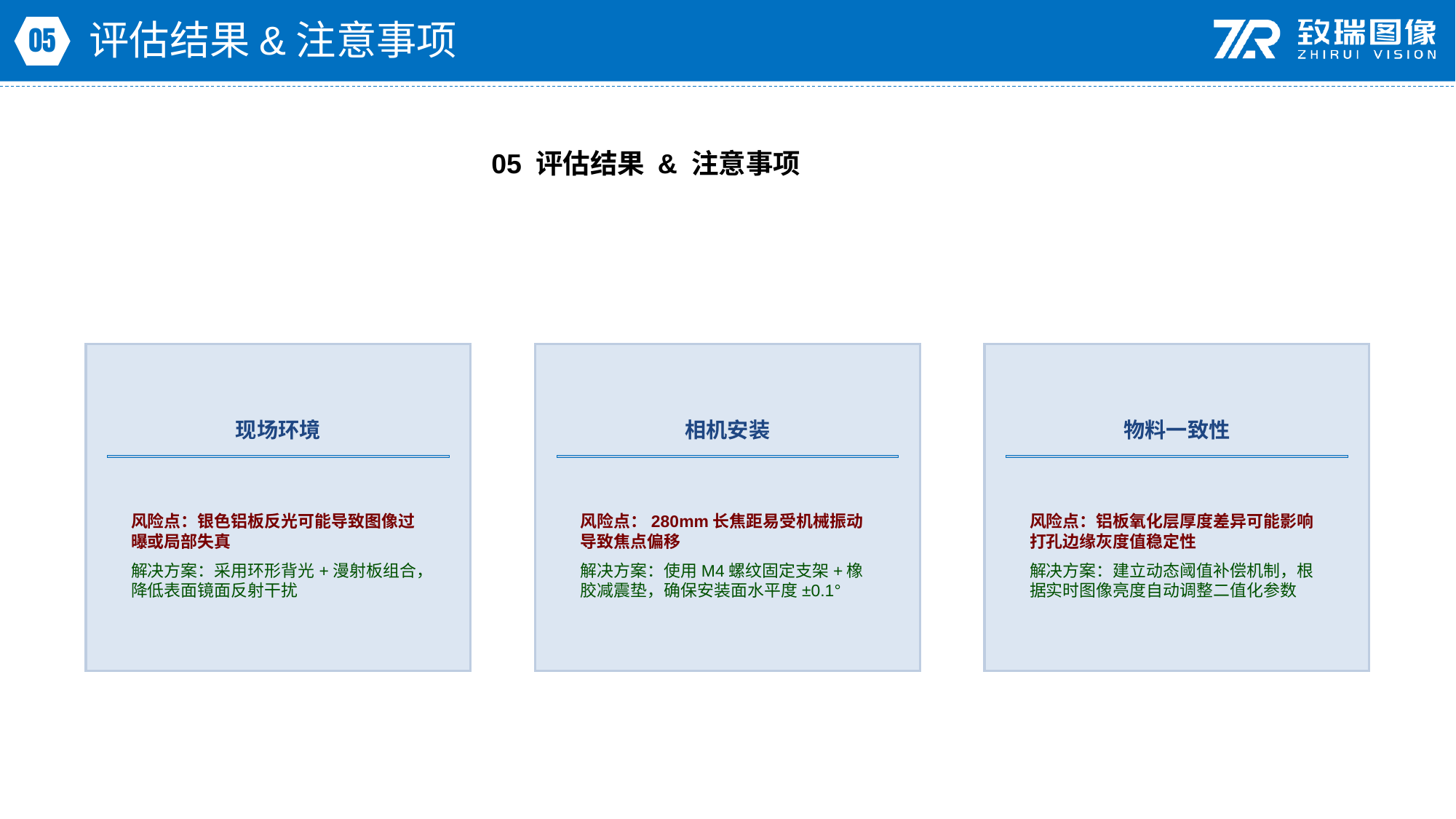

评估结果&注意事项
05

05 评估结果 & 注意事项

现场环境

相机安装

物料一致性

风险点：银色铝板反光可能导致图像过曝或局部失真
解决方案：采用环形背光+漫射板组合，降低表面镜面反射干扰

风险点：280mm长焦距易受机械振动导致焦点偏移
解决方案：使用M4螺纹固定支架+橡胶减震垫，确保安装面水平度±0.1°

风险点：铝板氧化层厚度差异可能影响打孔边缘灰度值稳定性
解决方案：建立动态阈值补偿机制，根据实时图像亮度自动调整二值化参数